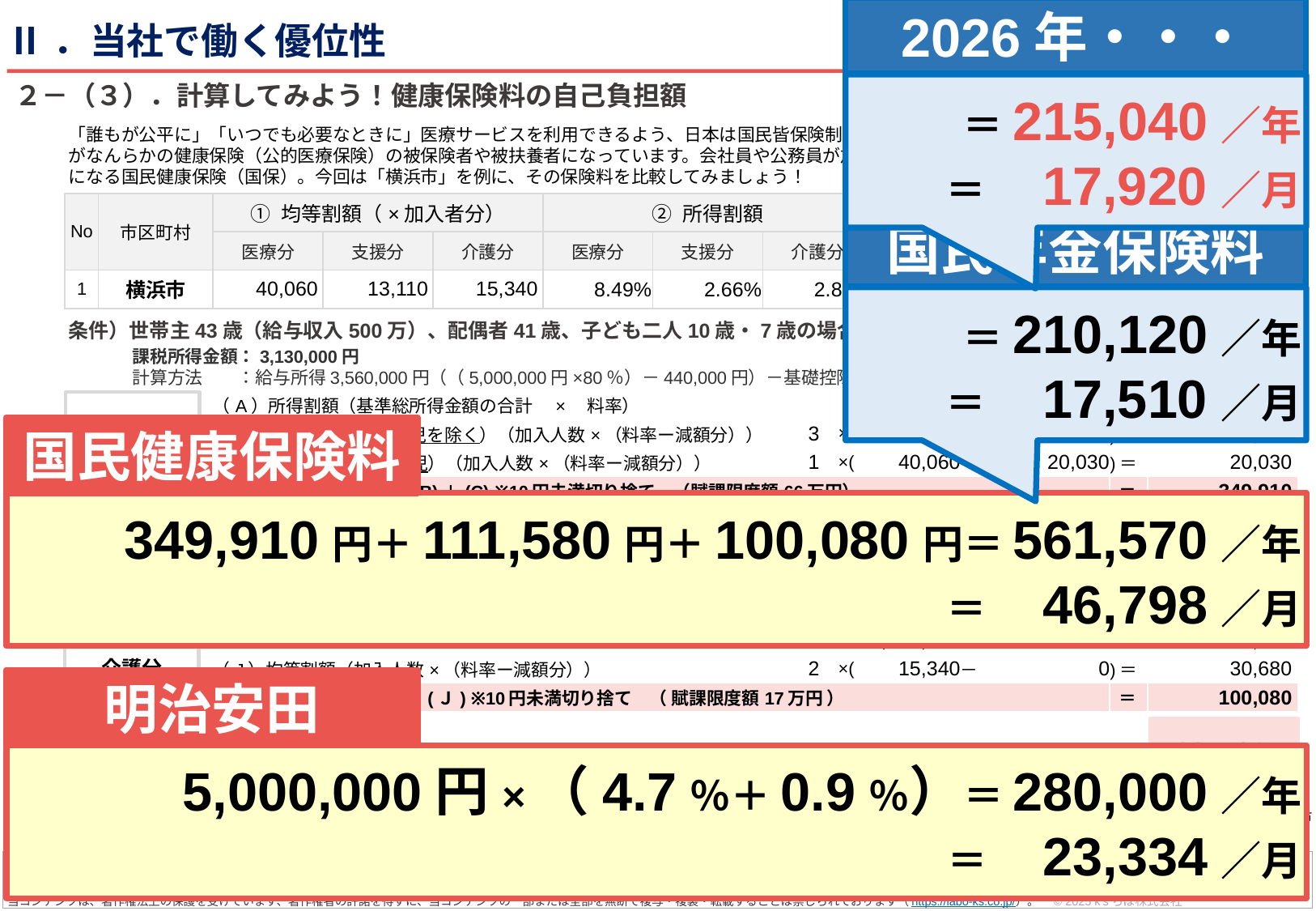

2026年・・・
＝215,040／年
＝ 　17,920／月
Ⅱ．当社で働く優位性
２－（３）．計算してみよう！健康保険料の自己負担額
「誰もが公平に」「いつでも必要なときに」医療サービスを利用できるよう、日本は国民皆保険制度を採用しています。そのため日本に居住するすべての人がなんらかの健康保険（公的医療保険）の被保険者や被扶養者になっています。会社員や公務員が加入する健康保険（健保）と、自営業者等が加入することになる国民健康保険（国保）。今回は「横浜市」を例に、その保険料を比較してみましょう！
| No | 市区町村 | ① 均等割額（×加入者分） |  |  | ② 所得割額 |  |  | ③ 賦課限度額 |  |  | URL |
| --- | --- | --- | --- | --- | --- | --- | --- | --- | --- | --- | --- |
| No |  | 医療分 | 支援分 | 介護分 | 医療分 | 支援分 | 介護分 | 医療分 | 支援分 | 介護分 |  |
| 1 | 横浜市 | 40,060 | 13,110 | 15,340 | 8.49% | 2.66% | 2.81% | 660,000 | 260,000 | 170,000 | https://www.city.yokohama.lg.jp/kurashi/koseki-zei-hoken/kokuho/hokenryo/r7hokennryouritu.html |
国民年金保険料
＝210,120／年
＝ 　17,510／月
条件）世帯主43歳（給与収入500万）、配偶者41歳、子ども二人10歳・7歳の場合
| 世帯主 | 43歳 | 500万円 |
| --- | --- | --- |
| 配偶者 | 41歳 | 所得なし |
| 子2人 | 10・7歳 | 所得なし |
課税所得金額：3,130,000円
計算方法　　：給与所得3,560,000円（（5,000,000円×80％）－440,000円）－基礎控除430,000円）
| （A）所得割額（基準総所得金額の合計　×　料率） | 2,470,000 |  |  | × | 8.49% | ＝ | 209,703 |
| --- | --- | --- | --- | --- | --- | --- | --- |
| （B）均等割額（未就学児を除く）（加入人数×（料率ー減額分）） | 3 | ×( | 40,060 | － | 0 | )＝ | 120,180 |
| （C）均等割額（未就学児）（加入人数×（料率ー減額分）） | 1 | ×( | 40,060 | － | 20,030 | )＝ | 20,030 |
| （D）医療分合計(A)＋(B)＋(C) ※10円未満切り捨て　（賦課限度額66万円） |  |  |  |  |  | ＝ | 349,910 |
医療分
国民健康保険料
349,910円＋111,580円＋100,080円＝561,570／年
＝ 　46,798／月
| （E）所得割額（基準総所得金額の合計　×　料率） | 2,470,000 |  |  | × | 2.66% | ＝ | 65,702 |
| --- | --- | --- | --- | --- | --- | --- | --- |
| （F）均等割額（未就学児を除く）（加入人数×（料率ー減額分）） | 3 | ×( | 13,110 | － | 0 | )＝ | 39,330 |
| （G）均等割額（未就学児）（加入人数×（料率ー減額分）） | 1 | ×( | 13,110 | － | 6,555 | )＝ | 6,555 |
| （H）支援分合計(E)＋(F)＋(G) ※10円未満切り捨て　（ 賦課限度額26万円 ） |  |  |  |  |  | ＝ | 111,580 |
支援分
| （I）所得割額（基準総所得金額の合計　×　料率） | 2,470,000 |  |  | × | 2.81% | ＝ | 69,407 |
| --- | --- | --- | --- | --- | --- | --- | --- |
| （J）均等割額（加入人数×（料率ー減額分）） | 2 | ×( | 15,340 | － | 0 | )＝ | 30,680 |
| （K）介護分合計(Ｉ)＋(Ｊ) ※10円未満切り捨て　（ 賦課限度額17万円 ） |  |  |  |  |  | ＝ | 100,080 |
介護分
明治安田
5,000,000円×（4.7％＋0.9％）＝280,000／年
＝ 　23,334／月
支払う金額
合計
（参考）
保険料簡易試算表/横浜市
（例）上記条件者が、明治安田生命健康保険組合に加入の場合の被保険者負担分の保険料を計算してみましょう！
(参考）
明治安田の
健保の場合